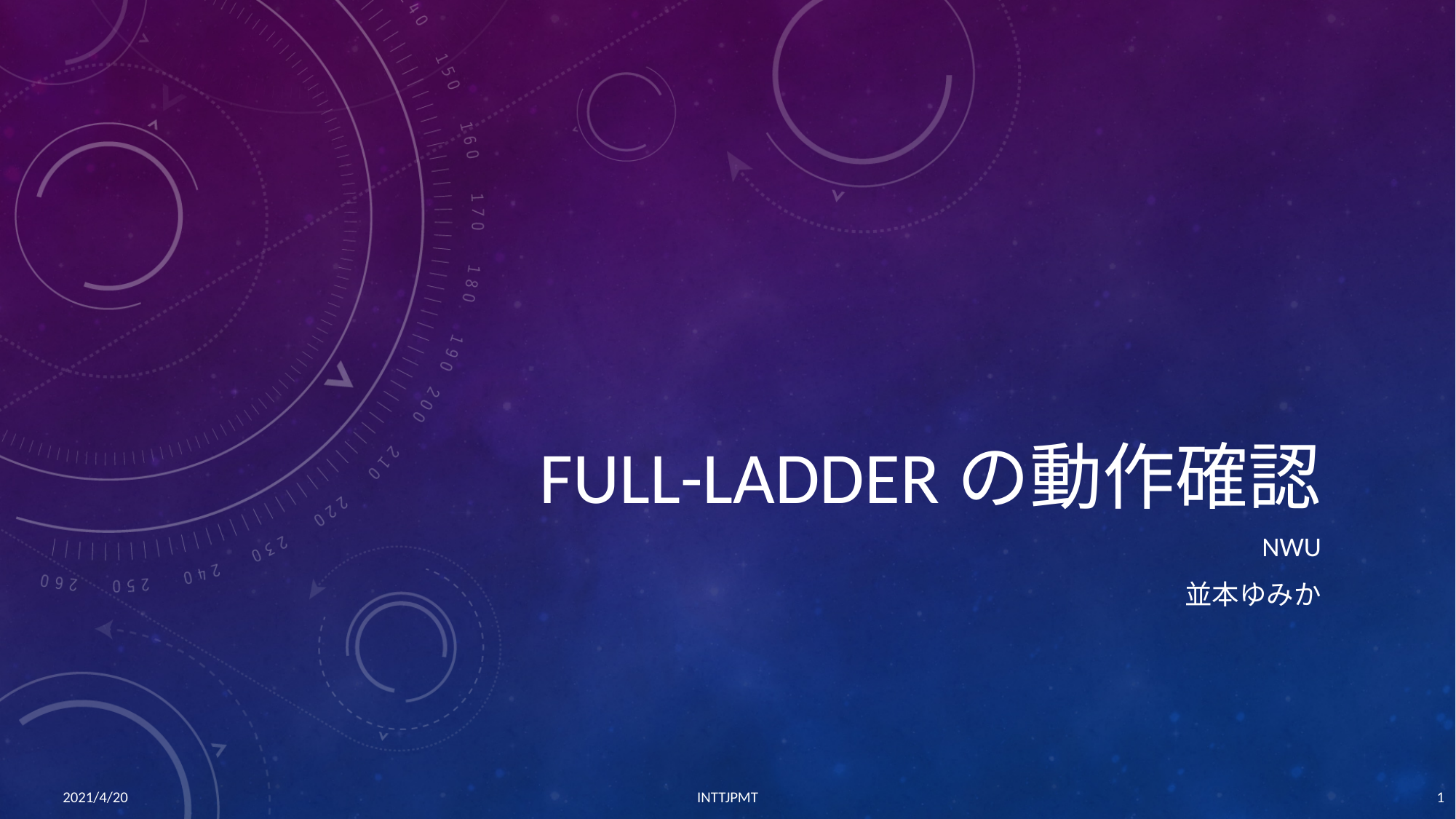

# Full-ladderの動作確認
NWU
並本ゆみか
2021/4/20
INTTJPMT
1